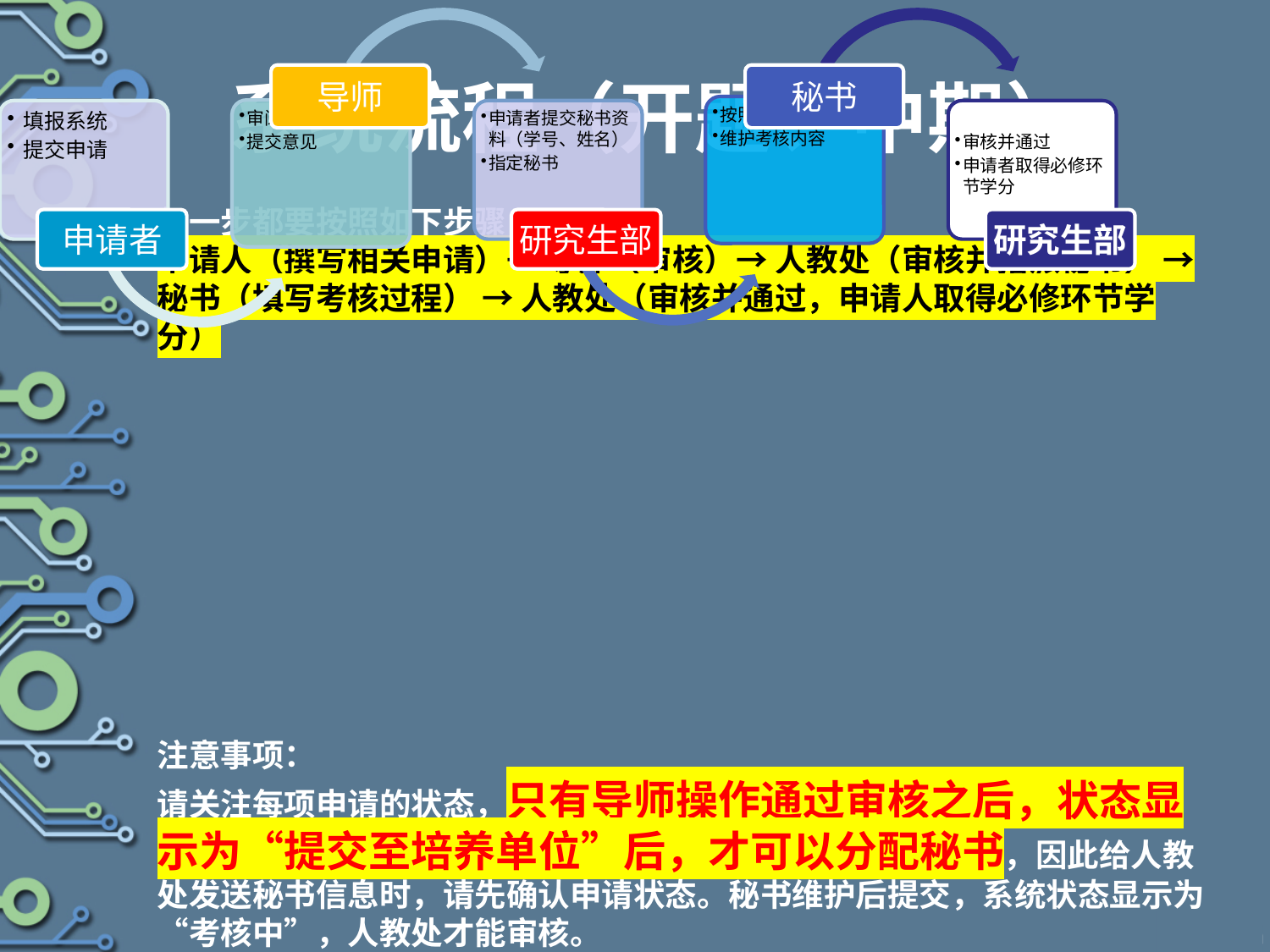

# 系统流程（开题、中期）
每一步都要按照如下步骤：
申请人（撰写相关申请）→ 导师（审核）→ 人教处（审核并指派秘书） →秘书（填写考核过程） → 人教处（审核并通过，申请人取得必修环节学分）

注意事项：
请关注每项申请的状态，只有导师操作通过审核之后，状态显示为“提交至培养单位”后，才可以分配秘书，因此给人教处发送秘书信息时，请先确认申请状态。秘书维护后提交，系统状态显示为“考核中”，人教处才能审核。
填报系统
提交申请
申请者
审阅内容
提交意见
导师
申请者提交秘书资料（学号、姓名）
指定秘书
研究生部
按照要求填报系统
维护考核内容
秘书
审核并通过
审核并通过
申请者取得必修环节学分
研究生部